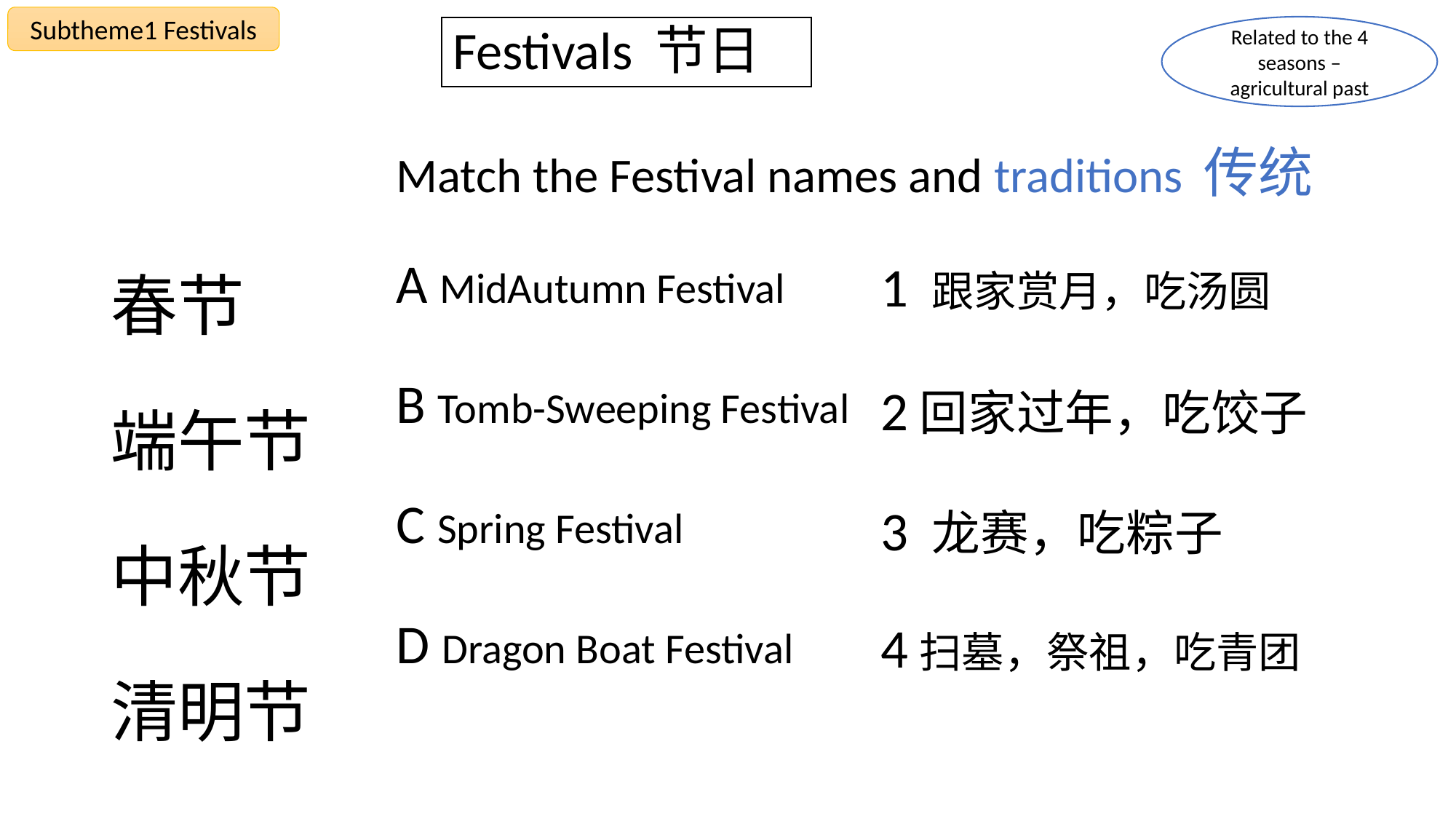

Subtheme1 Festivals
Related to the 4 seasons –agricultural past
# Festivals 节日
| Match the Festival names and traditions 传统 |  |
| --- | --- |
| A MidAutumn Festival | 1 跟家赏月，吃汤圆 |
| B Tomb-Sweeping Festival | 2回家过年，吃饺子 |
| C Spring Festival | 3 龙赛，吃粽子 |
| D Dragon Boat Festival | 4扫墓，祭祖，吃青团 |
春节
端午节
中秋节
清明节